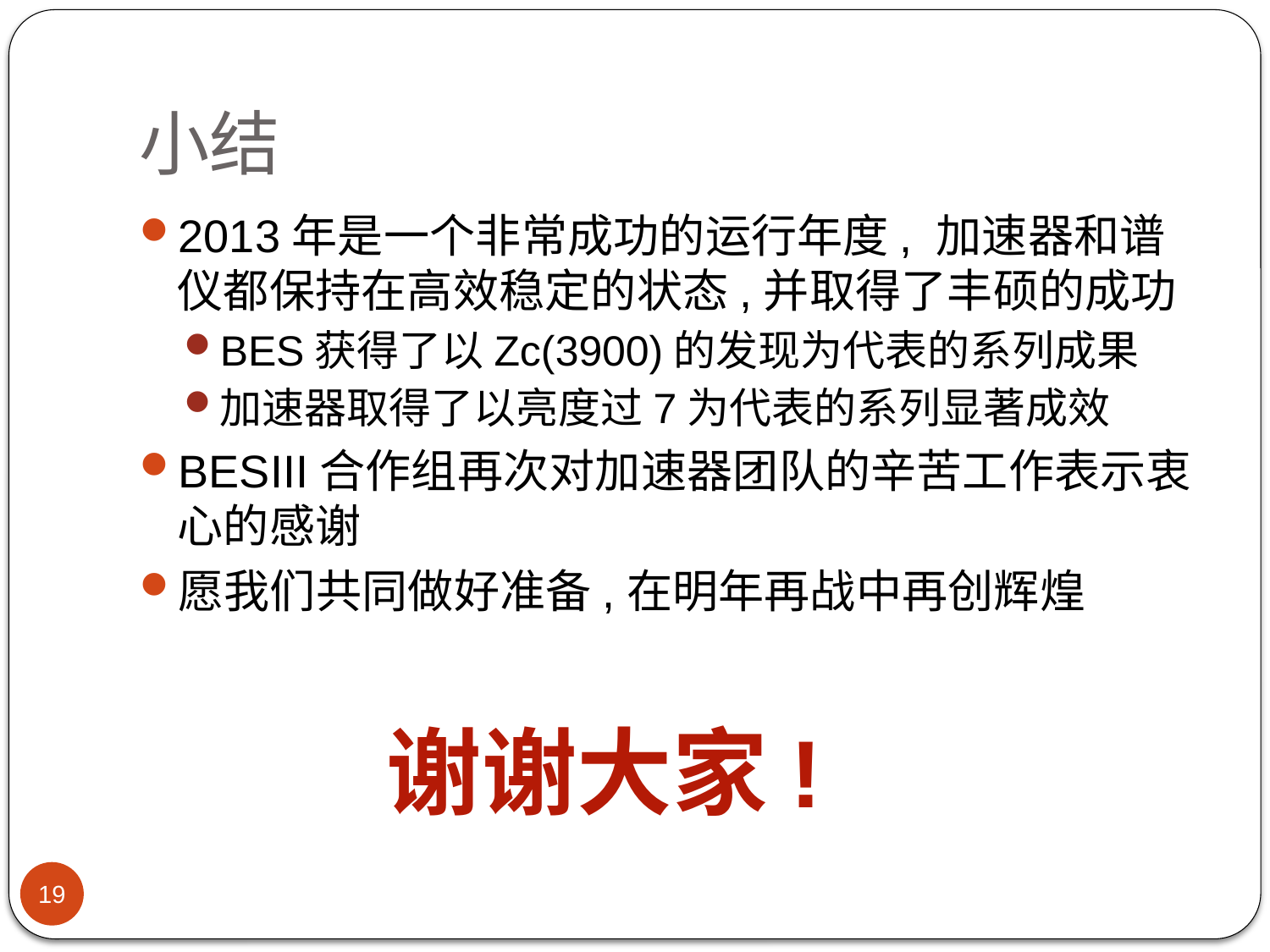

# 小结
2013年是一个非常成功的运行年度, 加速器和谱仪都保持在高效稳定的状态,并取得了丰硕的成功
BES获得了以Zc(3900)的发现为代表的系列成果
加速器取得了以亮度过7为代表的系列显著成效
BESIII合作组再次对加速器团队的辛苦工作表示衷心的感谢
愿我们共同做好准备,在明年再战中再创辉煌
谢谢大家!
19